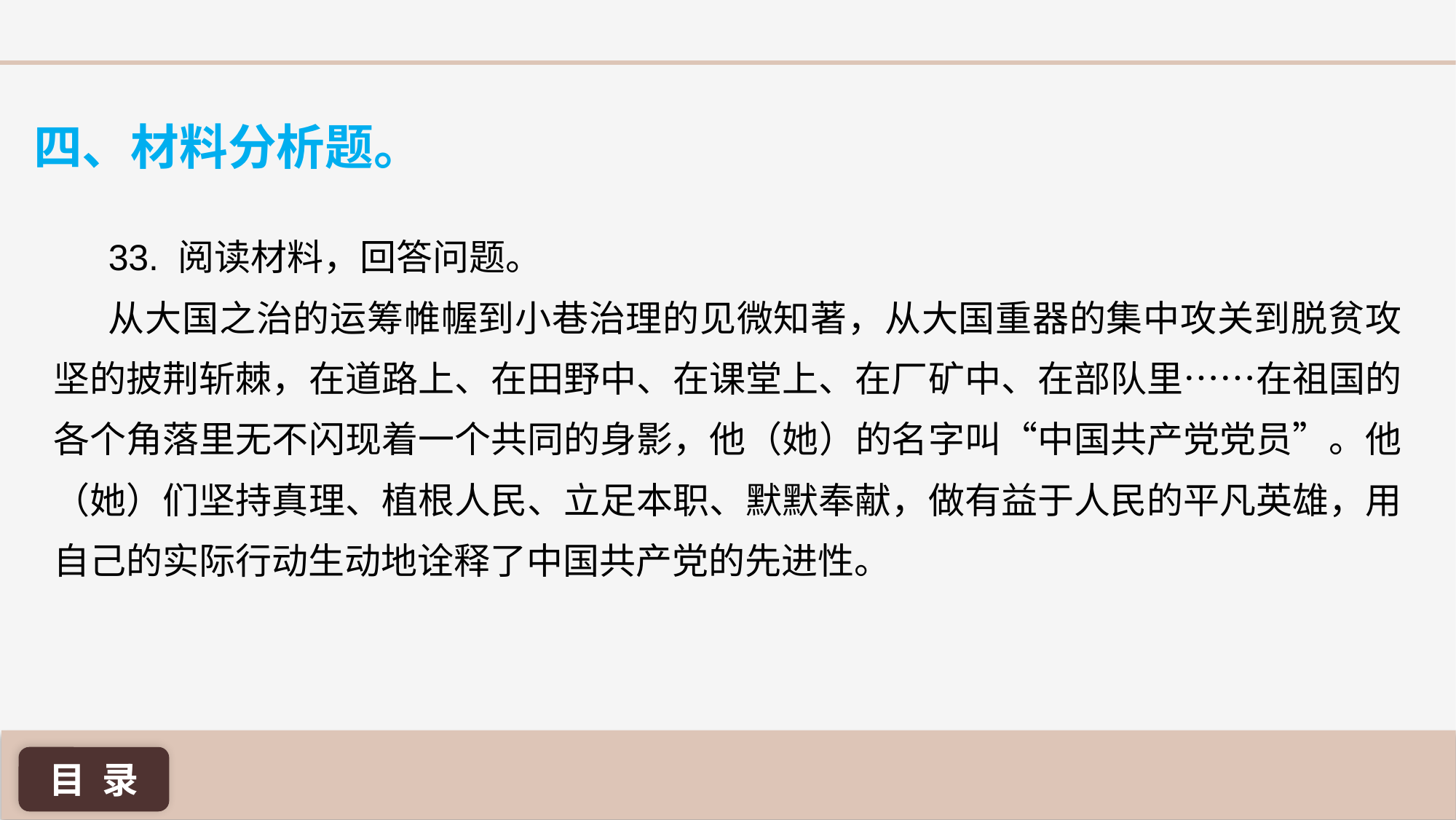

四、材料分析题。
33. 阅读材料，回答问题。
从大国之治的运筹帷幄到小巷治理的见微知著，从大国重器的集中攻关到脱贫攻坚的披荆斩棘，在道路上、在田野中、在课堂上、在厂矿中、在部队里……在祖国的各个角落里无不闪现着一个共同的身影，他（她）的名字叫“中国共产党党员”。他（她）们坚持真理、植根人民、立足本职、默默奉献，做有益于人民的平凡英雄，用自己的实际行动生动地诠释了中国共产党的先进性。